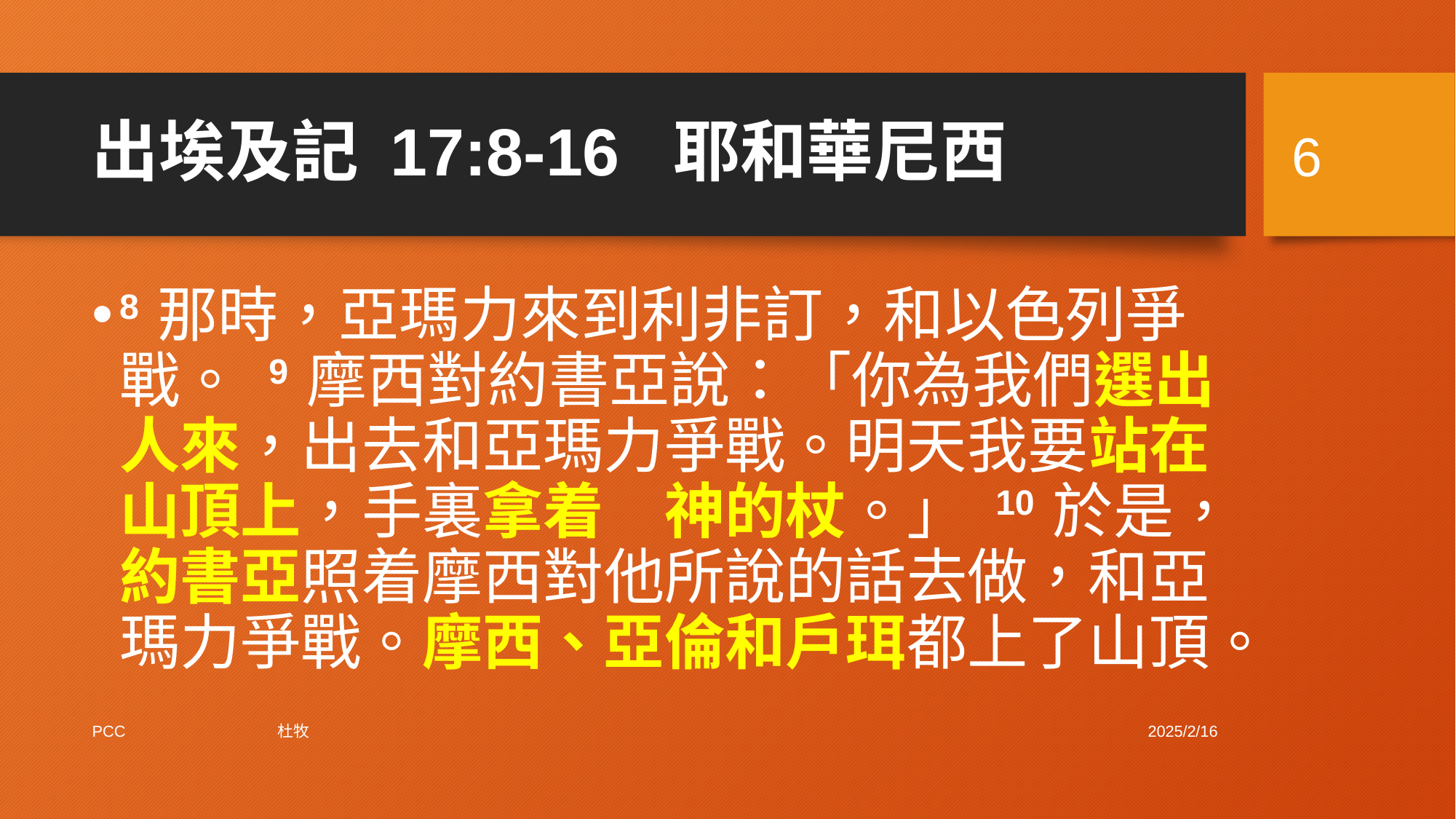

6
# 出埃及記 17:8-16  耶和華尼西
8 那時，亞瑪力來到利非訂，和以色列爭戰。 9 摩西對約書亞說：「你為我們選出人來，出去和亞瑪力爭戰。明天我要站在山頂上，手裏拿着　神的杖。」 10 於是，約書亞照着摩西對他所說的話去做，和亞瑪力爭戰。摩西、亞倫和戶珥都上了山頂。
2025/2/16
PCC                                  杜牧